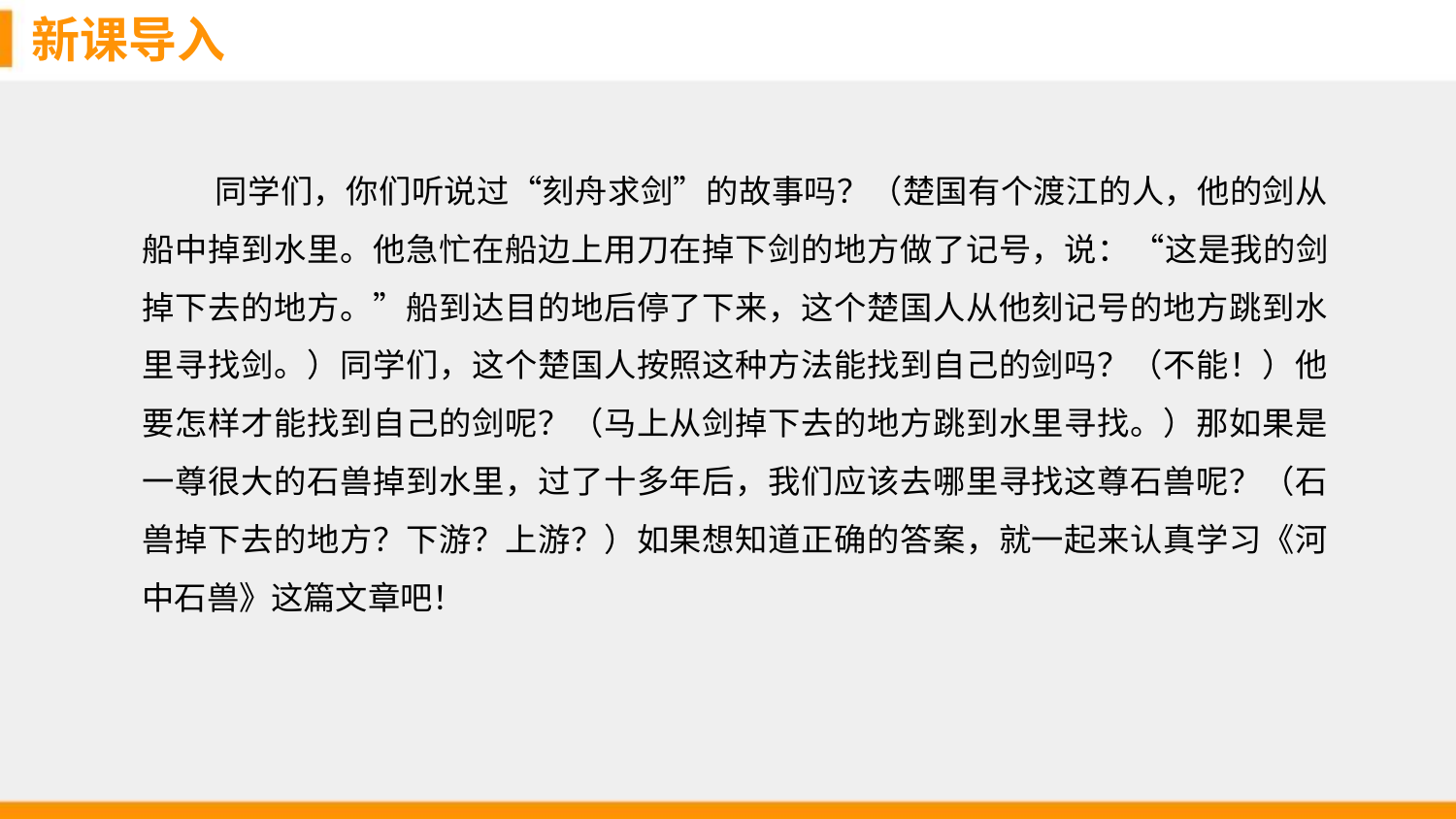

# 新课导入
同学们，你们听说过“刻舟求剑”的故事吗？（楚国有个渡江的人，他的剑从船中掉到水里。他急忙在船边上用刀在掉下剑的地方做了记号，说：“这是我的剑掉下去的地方。”船到达目的地后停了下来，这个楚国人从他刻记号的地方跳到水里寻找剑。）同学们，这个楚国人按照这种方法能找到自己的剑吗？（不能！）他要怎样才能找到自己的剑呢？（马上从剑掉下去的地方跳到水里寻找。）那如果是一尊很大的石兽掉到水里，过了十多年后，我们应该去哪里寻找这尊石兽呢？（石兽掉下去的地方？下游？上游？）如果想知道正确的答案，就一起来认真学习《河中石兽》这篇文章吧！